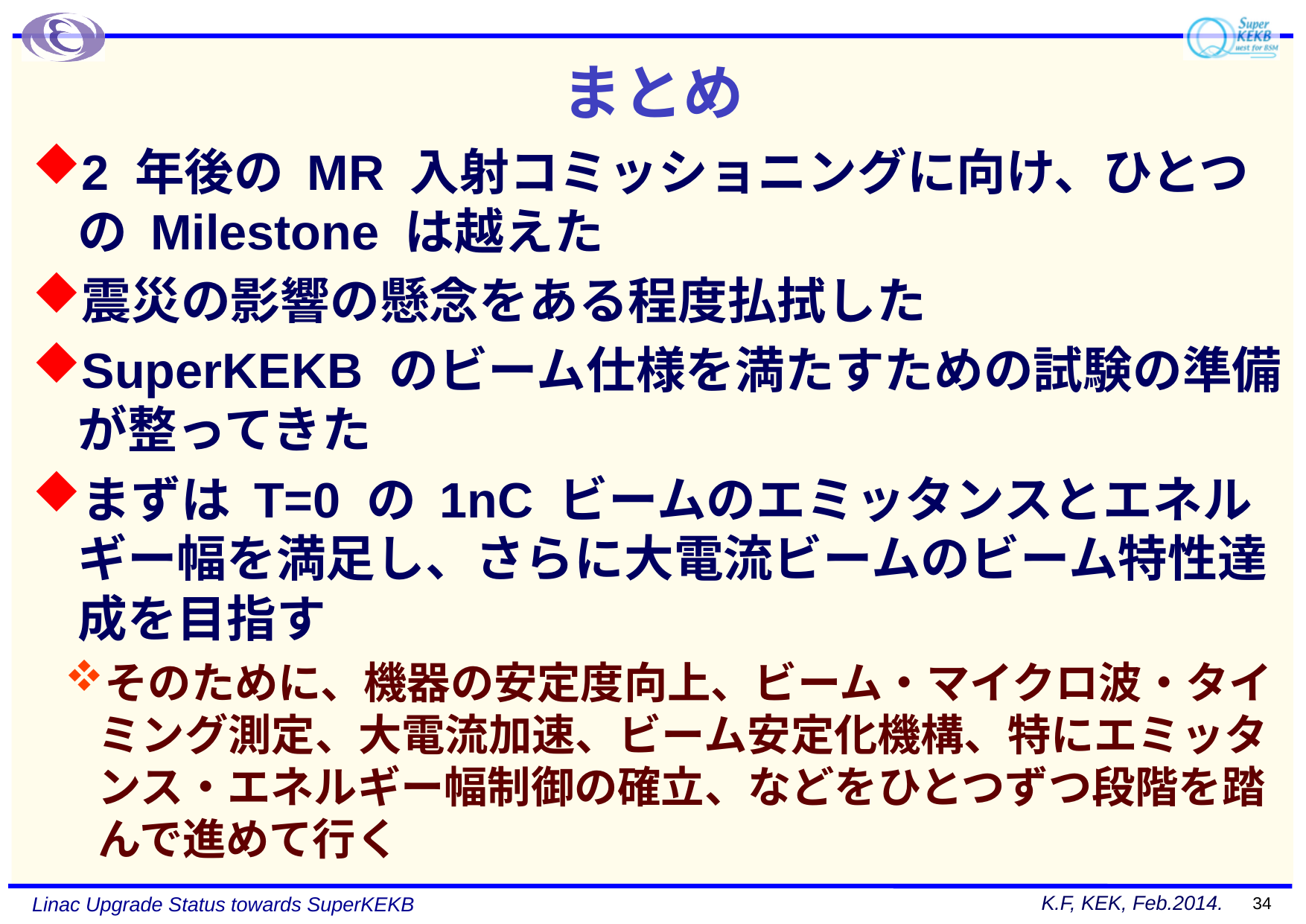

# まとめ
2 年後の MR 入射コミッショニングに向け、ひとつの Milestone は越えた
震災の影響の懸念をある程度払拭した
SuperKEKB のビーム仕様を満たすための試験の準備が整ってきた
まずは T=0 の 1nC ビームのエミッタンスとエネルギー幅を満足し、さらに大電流ビームのビーム特性達成を目指す
そのために、機器の安定度向上、ビーム・マイクロ波・タイミング測定、大電流加速、ビーム安定化機構、特にエミッタンス・エネルギー幅制御の確立、などをひとつずつ段階を踏んで進めて行く
34